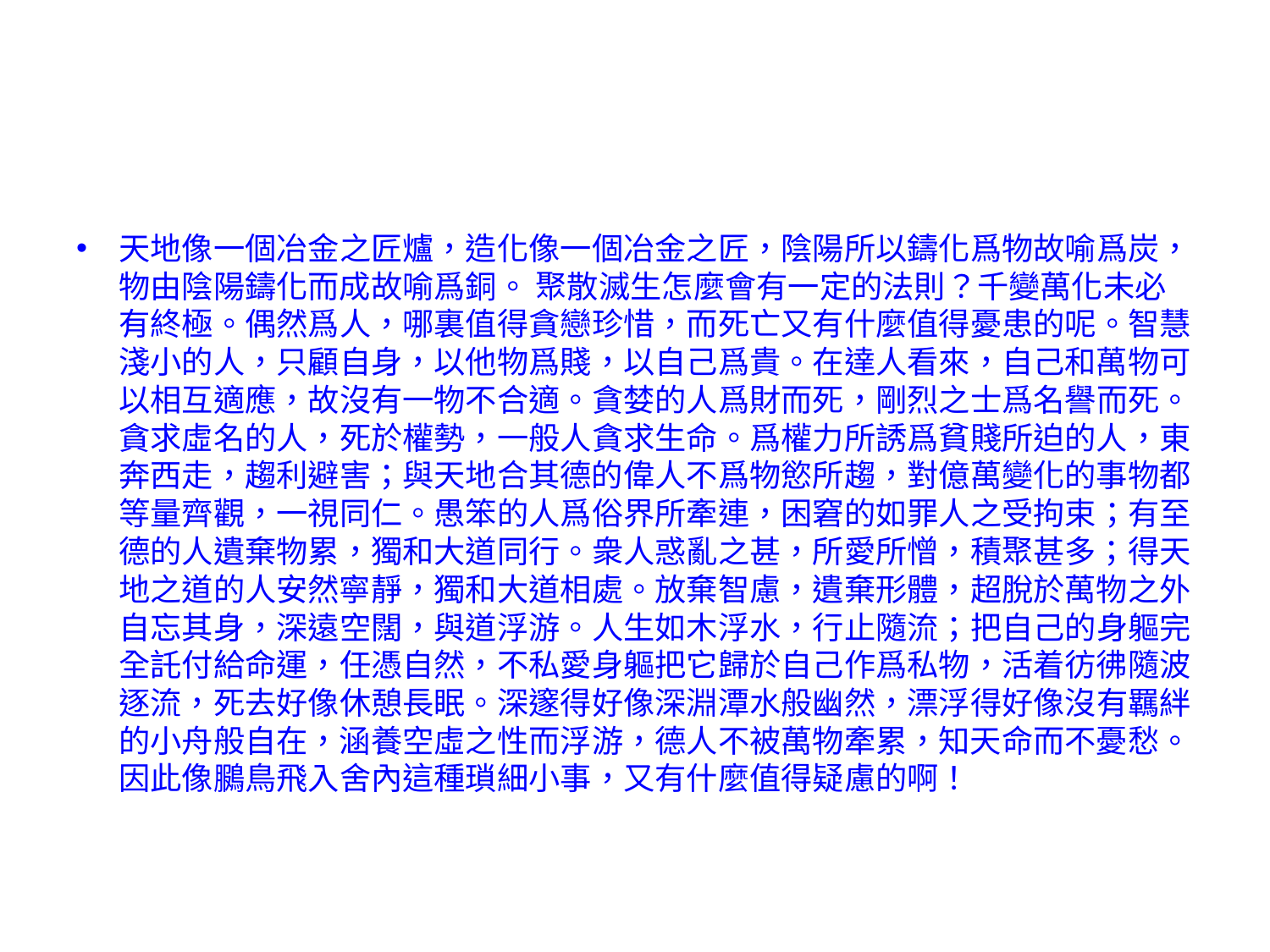

#
天地像一個冶金之匠爐，造化像一個冶金之匠，陰陽所以鑄化爲物故喻爲炭，物由陰陽鑄化而成故喻爲銅。 聚散滅生怎麼會有一定的法則？千變萬化未必有終極。偶然爲人，哪裏值得貪戀珍惜，而死亡又有什麼值得憂患的呢。智慧淺小的人，只顧自身，以他物爲賤，以自己爲貴。在達人看來，自己和萬物可以相互適應，故沒有一物不合適。貪婪的人爲財而死，剛烈之士爲名譽而死。貪求虛名的人，死於權勢，一般人貪求生命。爲權力所誘爲貧賤所迫的人，東奔西走，趨利避害；與天地合其德的偉人不爲物慾所趨，對億萬變化的事物都等量齊觀，一視同仁。愚笨的人爲俗界所牽連，困窘的如罪人之受拘束；有至德的人遺棄物累，獨和大道同行。衆人惑亂之甚，所愛所憎，積聚甚多；得天地之道的人安然寧靜，獨和大道相處。放棄智慮，遺棄形體，超脫於萬物之外自忘其身，深遠空闊，與道浮游。人生如木浮水，行止隨流；把自己的身軀完全託付給命運，任憑自然，不私愛身軀把它歸於自己作爲私物，活着彷彿隨波逐流，死去好像休憩長眠。深邃得好像深淵潭水般幽然，漂浮得好像沒有羈絆的小舟般自在，涵養空虛之性而浮游，德人不被萬物牽累，知天命而不憂愁。因此像鵩鳥飛入舍內這種瑣細小事，又有什麼值得疑慮的啊！